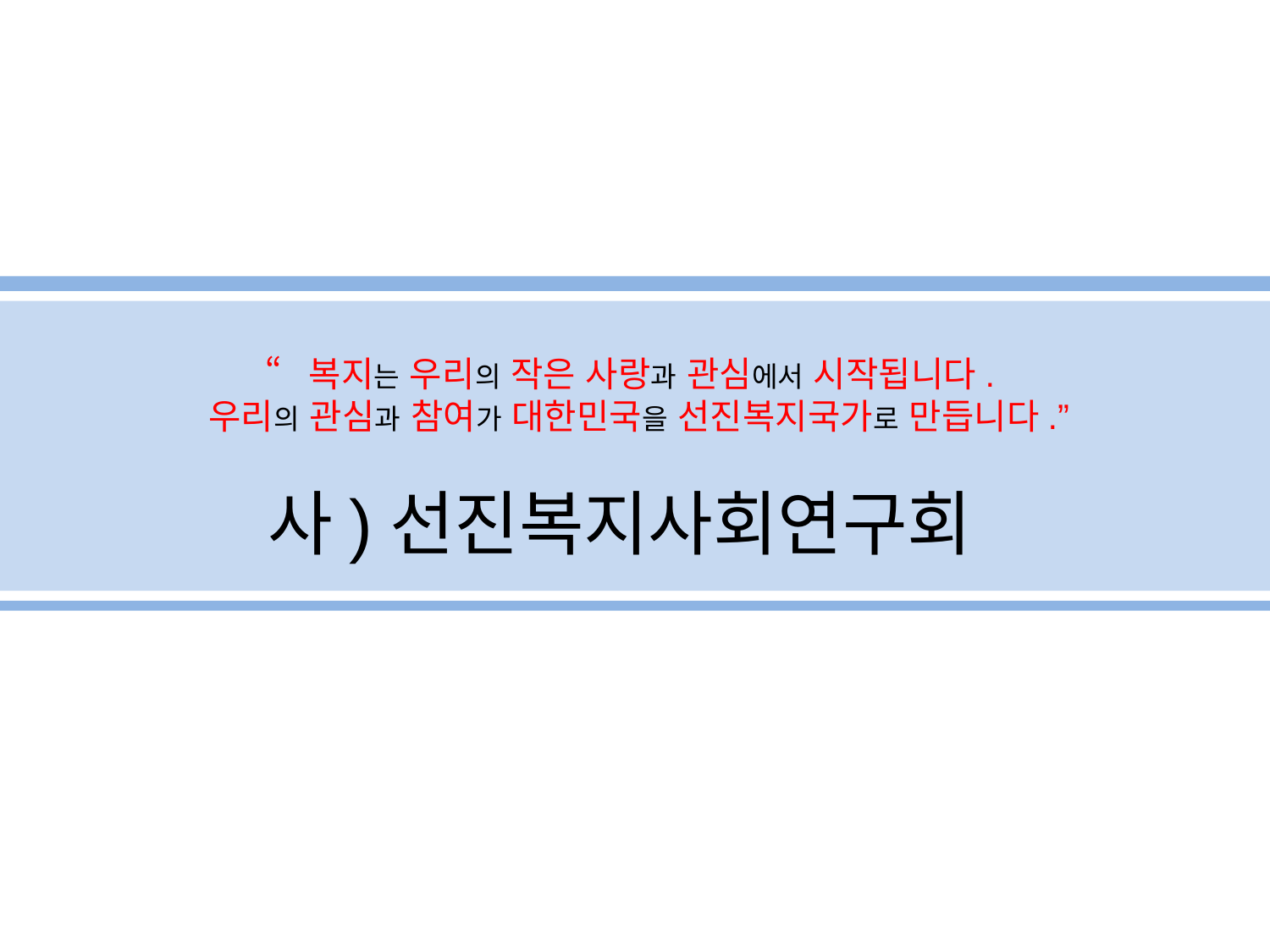

“복지는 우리의 작은 사랑과 관심에서 시작됩니다.
 우리의 관심과 참여가 대한민국을 선진복지국가로 만듭니다.”

사)선진복지사회연구회